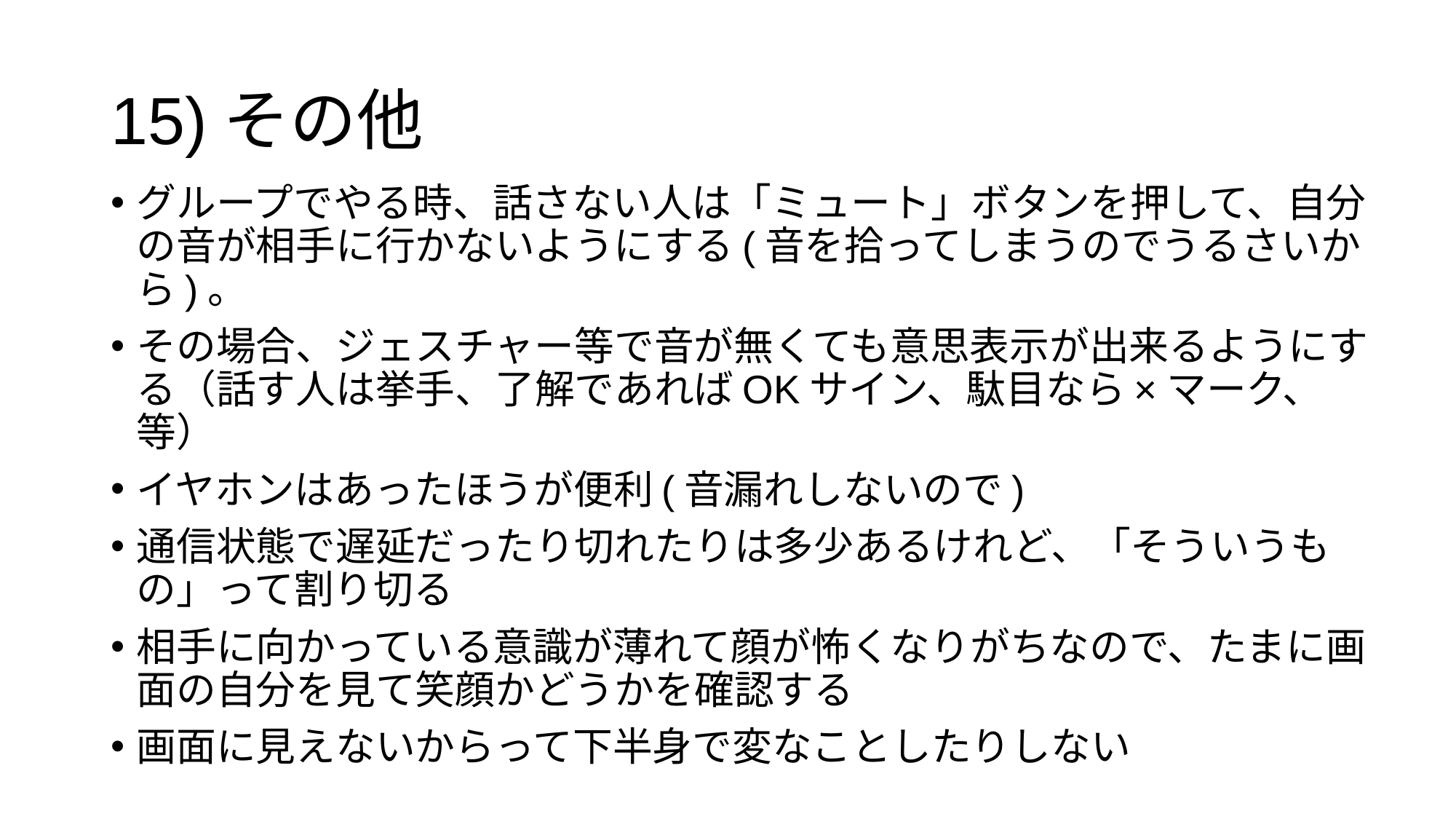

# 15)その他
グループでやる時、話さない人は「ミュート」ボタンを押して、自分の音が相手に行かないようにする(音を拾ってしまうのでうるさいから)。
その場合、ジェスチャー等で音が無くても意思表示が出来るようにする（話す人は挙手、了解であればOKサイン、駄目なら×マーク、等）
イヤホンはあったほうが便利(音漏れしないので)
通信状態で遅延だったり切れたりは多少あるけれど、「そういうもの」って割り切る
相手に向かっている意識が薄れて顔が怖くなりがちなので、たまに画面の自分を見て笑顔かどうかを確認する
画面に見えないからって下半身で変なことしたりしない